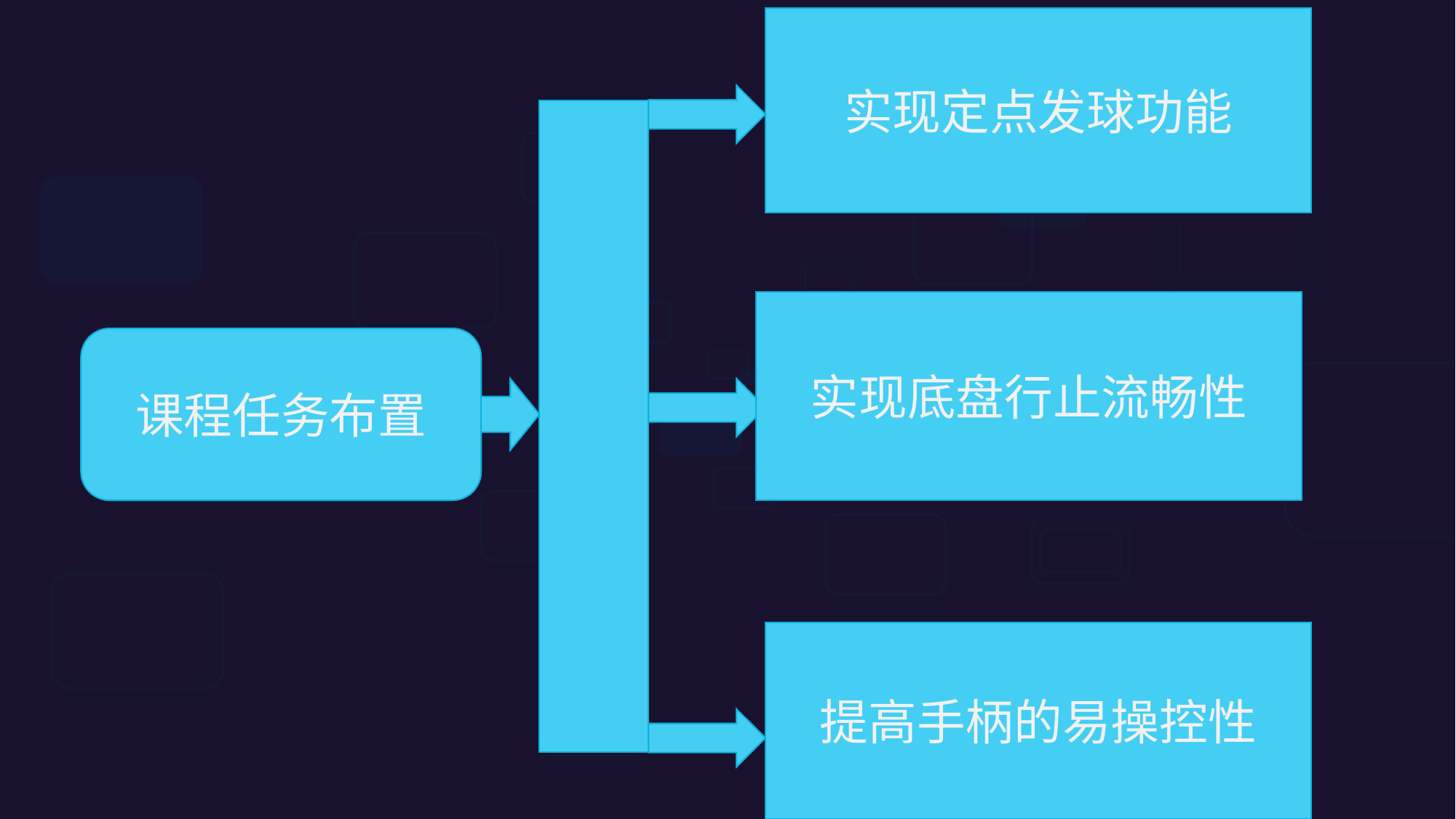

实现定点发球功能

实现底盘行止流畅性
课程任务布置

提高手柄的易操控性